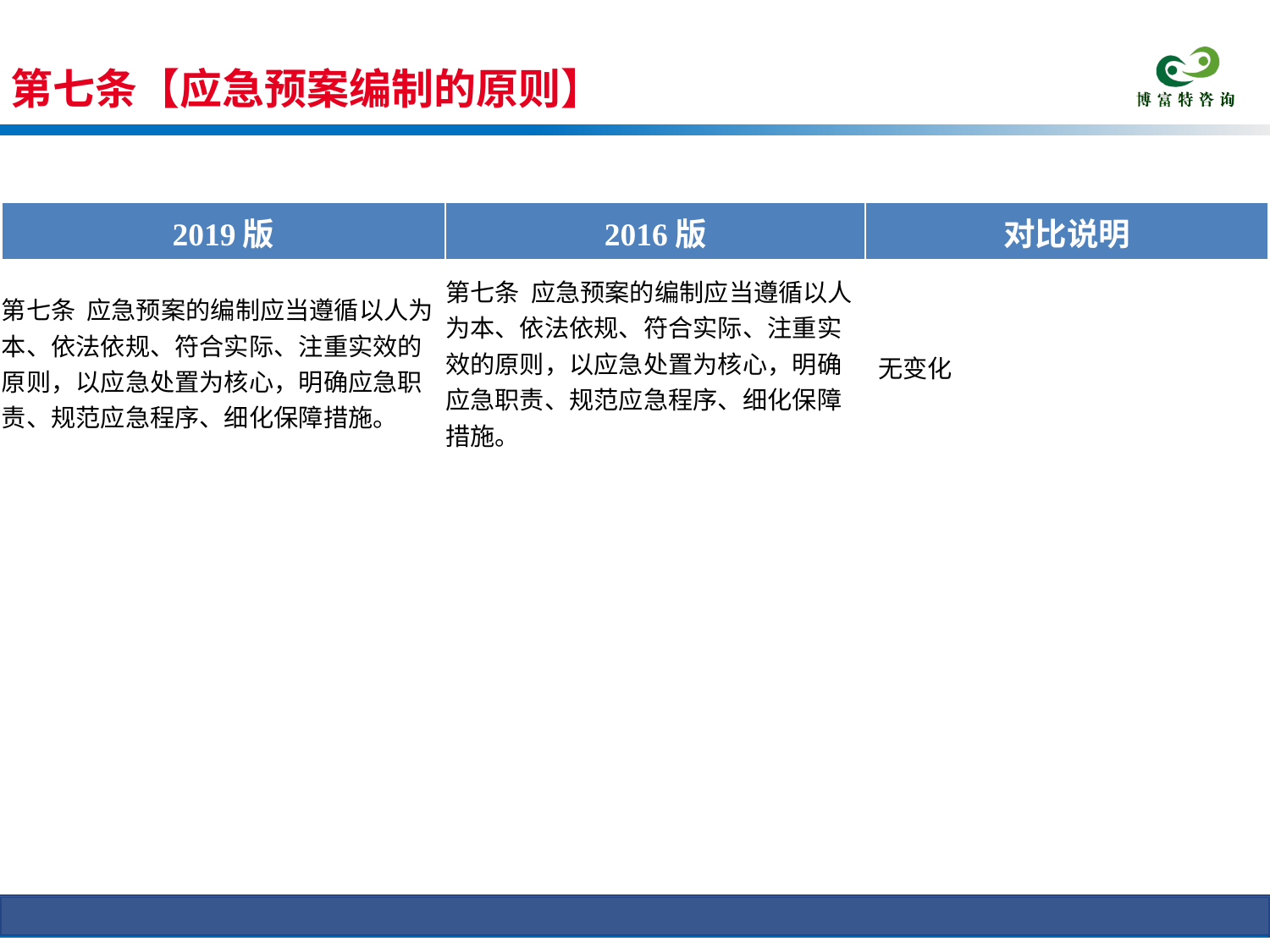

第七条【应急预案编制的原则】
条文对比
| 2019版 | 2016版 | 对比说明 |
| --- | --- | --- |
| 第七条 应急预案的编制应当遵循以人为本、依法依规、符合实际、注重实效的原则，以应急处置为核心，明确应急职责、规范应急程序、细化保障措施。 | 第七条 应急预案的编制应当遵循以人为本、依法依规、符合实际、注重实效的原则，以应急处置为核心，明确应急职责、规范应急程序、细化保障措施。 | 无变化 |